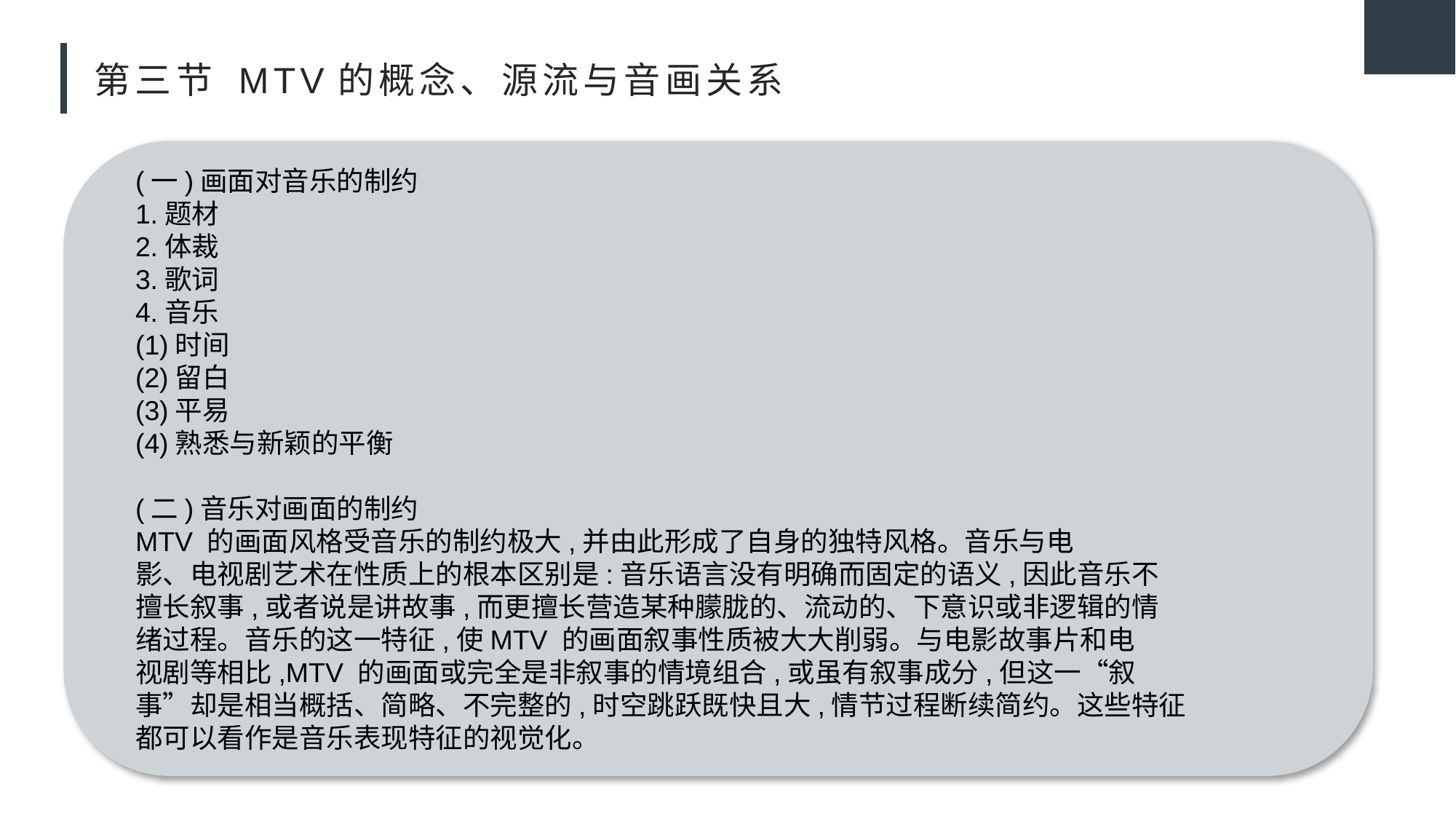

# 第三节 MTV的概念、源流与音画关系

(一)画面对音乐的制约
1.题材
2.体裁
3.歌词
4.音乐
(1)时间
(2)留白
(3)平易
(4)熟悉与新颖的平衡

(二)音乐对画面的制约
MTV 的画面风格受音乐的制约极大,并由此形成了自身的独特风格。音乐与电
影、电视剧艺术在性质上的根本区别是:音乐语言没有明确而固定的语义,因此音乐不
擅长叙事,或者说是讲故事,而更擅长营造某种朦胧的、流动的、下意识或非逻辑的情
绪过程。音乐的这一特征,使MTV 的画面叙事性质被大大削弱。与电影故事片和电
视剧等相比,MTV 的画面或完全是非叙事的情境组合,或虽有叙事成分,但这一“叙
事”却是相当概括、简略、不完整的,时空跳跃既快且大,情节过程断续简约。这些特征
都可以看作是音乐表现特征的视觉化。